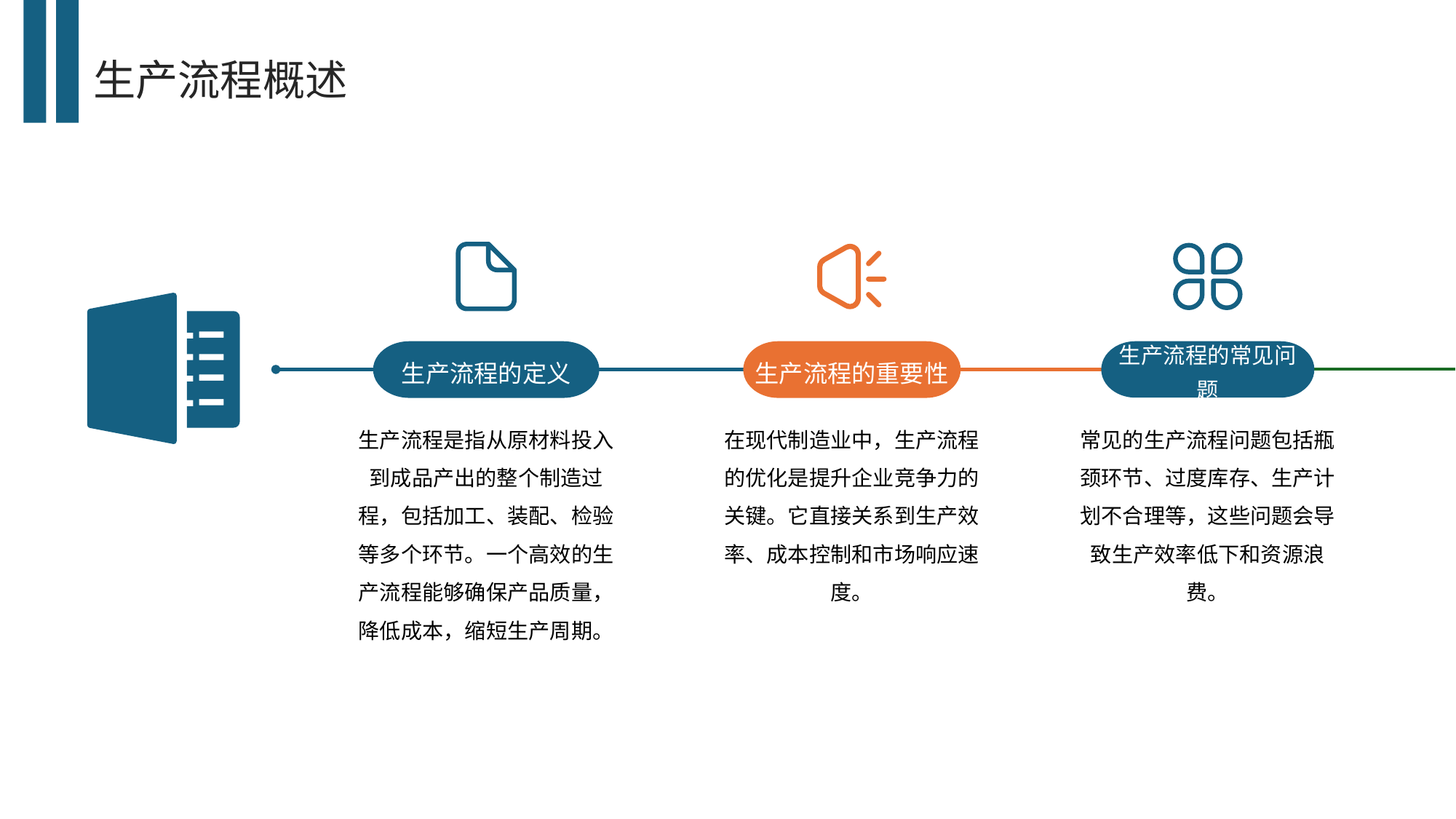

生产流程概述

生产流程的定义
生产流程的重要性
生产流程的常见问题
生产流程是指从原材料投入到成品产出的整个制造过程，包括加工、装配、检验等多个环节。一个高效的生产流程能够确保产品质量，降低成本，缩短生产周期。
在现代制造业中，生产流程的优化是提升企业竞争力的关键。它直接关系到生产效率、成本控制和市场响应速度。
常见的生产流程问题包括瓶颈环节、过度库存、生产计划不合理等，这些问题会导致生产效率低下和资源浪费。